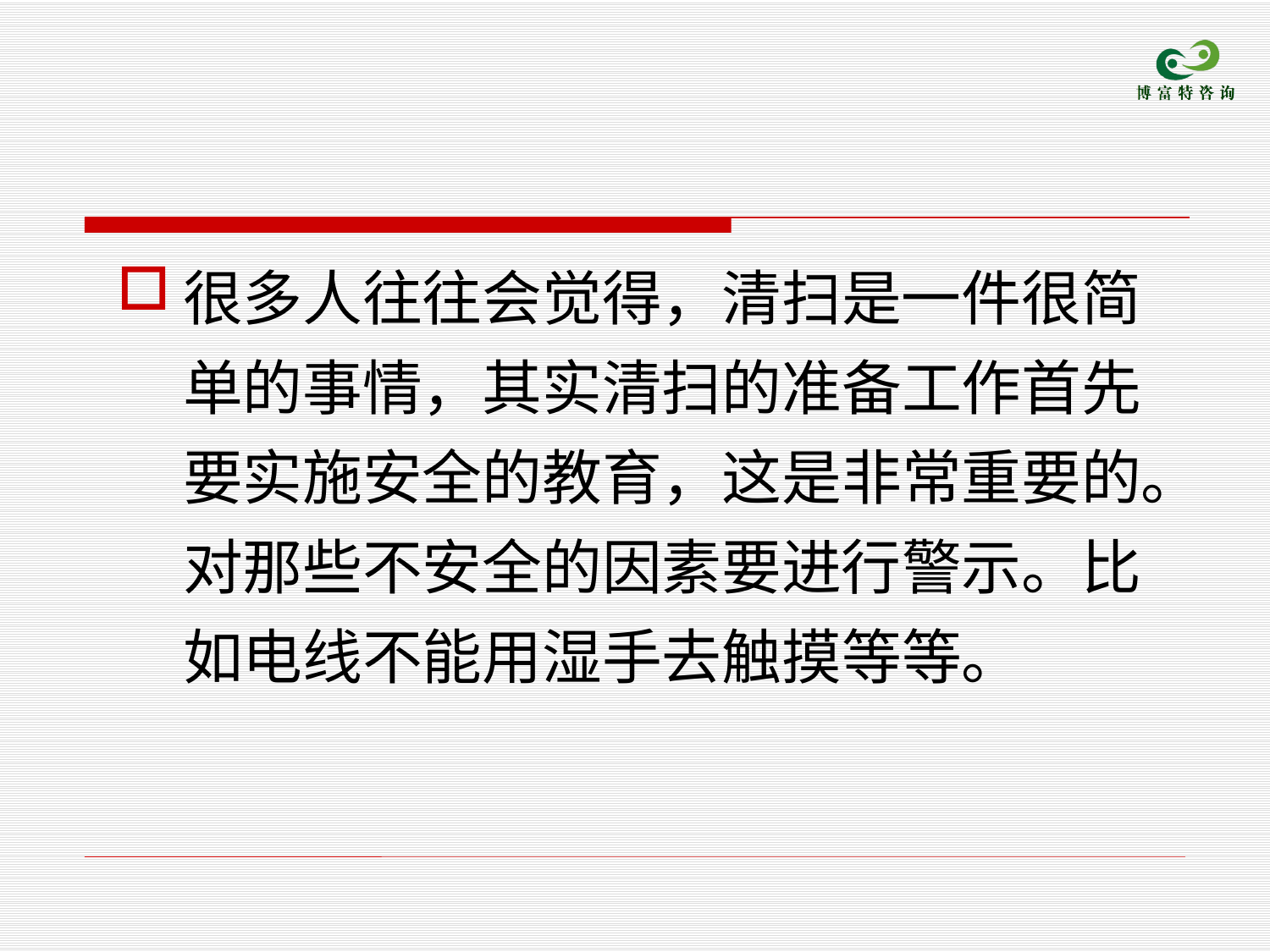

很多人往往会觉得，清扫是一件很简单的事情，其实清扫的准备工作首先要实施安全的教育，这是非常重要的。对那些不安全的因素要进行警示。比如电线不能用湿手去触摸等等。
186